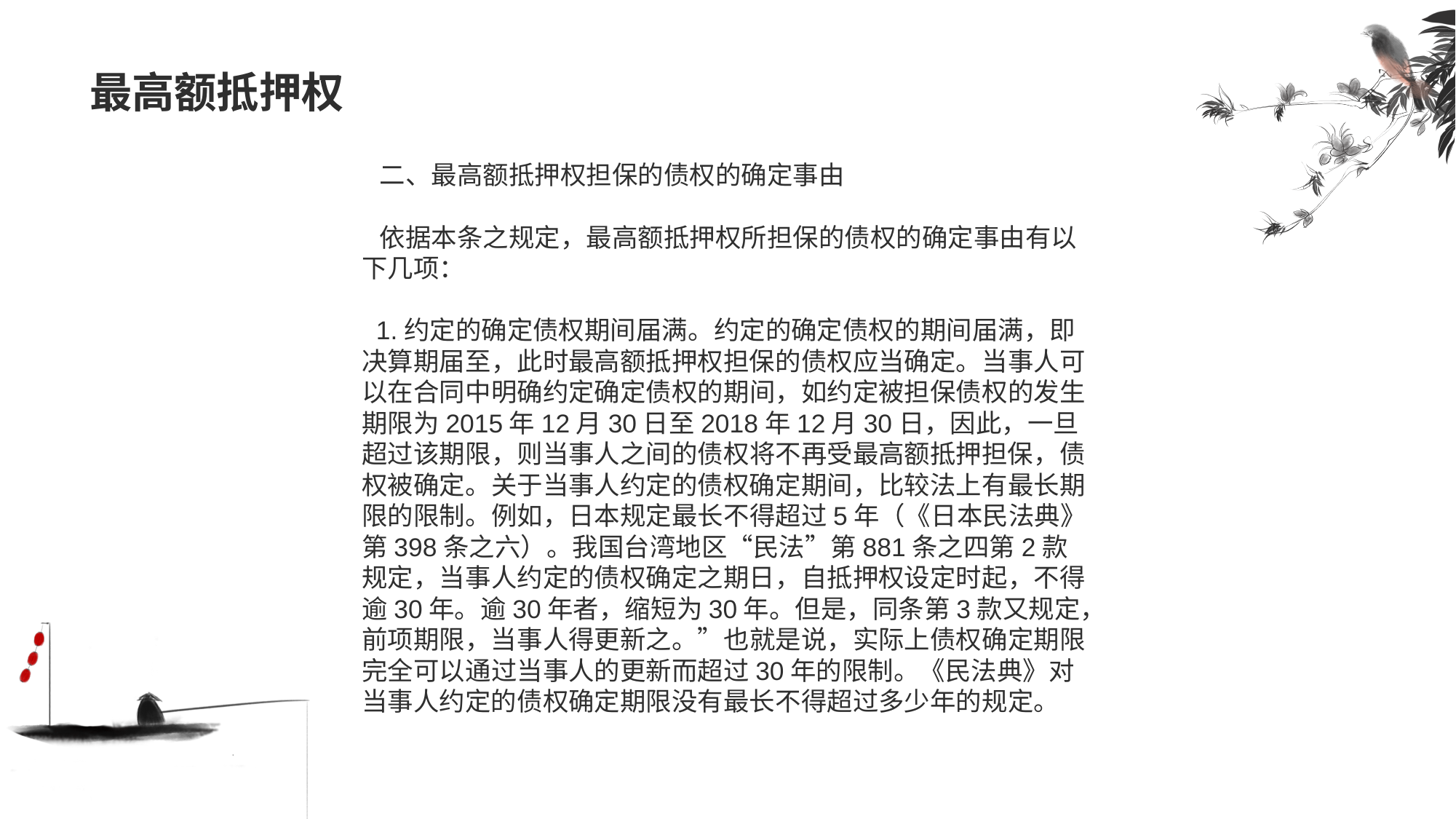

# 最高额抵押权

  二、最高额抵押权担保的债权的确定事由

  依据本条之规定，最高额抵押权所担保的债权的确定事由有以下几项：

  1.约定的确定债权期间届满。约定的确定债权的期间届满，即决算期届至，此时最高额抵押权担保的债权应当确定。当事人可以在合同中明确约定确定债权的期间，如约定被担保债权的发生期限为2015年12月30日至2018年12月30日，因此，一旦超过该期限，则当事人之间的债权将不再受最高额抵押担保，债权被确定。关于当事人约定的债权确定期间，比较法上有最长期限的限制。例如，日本规定最长不得超过5年（《日本民法典》第398条之六）。我国台湾地区“民法”第881条之四第2款规定，当事人约定的债权确定之期日，自抵押权设定时起，不得逾30年。逾30年者，缩短为30年。但是，同条第3款又规定，前项期限，当事人得更新之。”也就是说，实际上债权确定期限完全可以通过当事人的更新而超过30年的限制。《民法典》对当事人约定的债权确定期限没有最长不得超过多少年的规定。
192